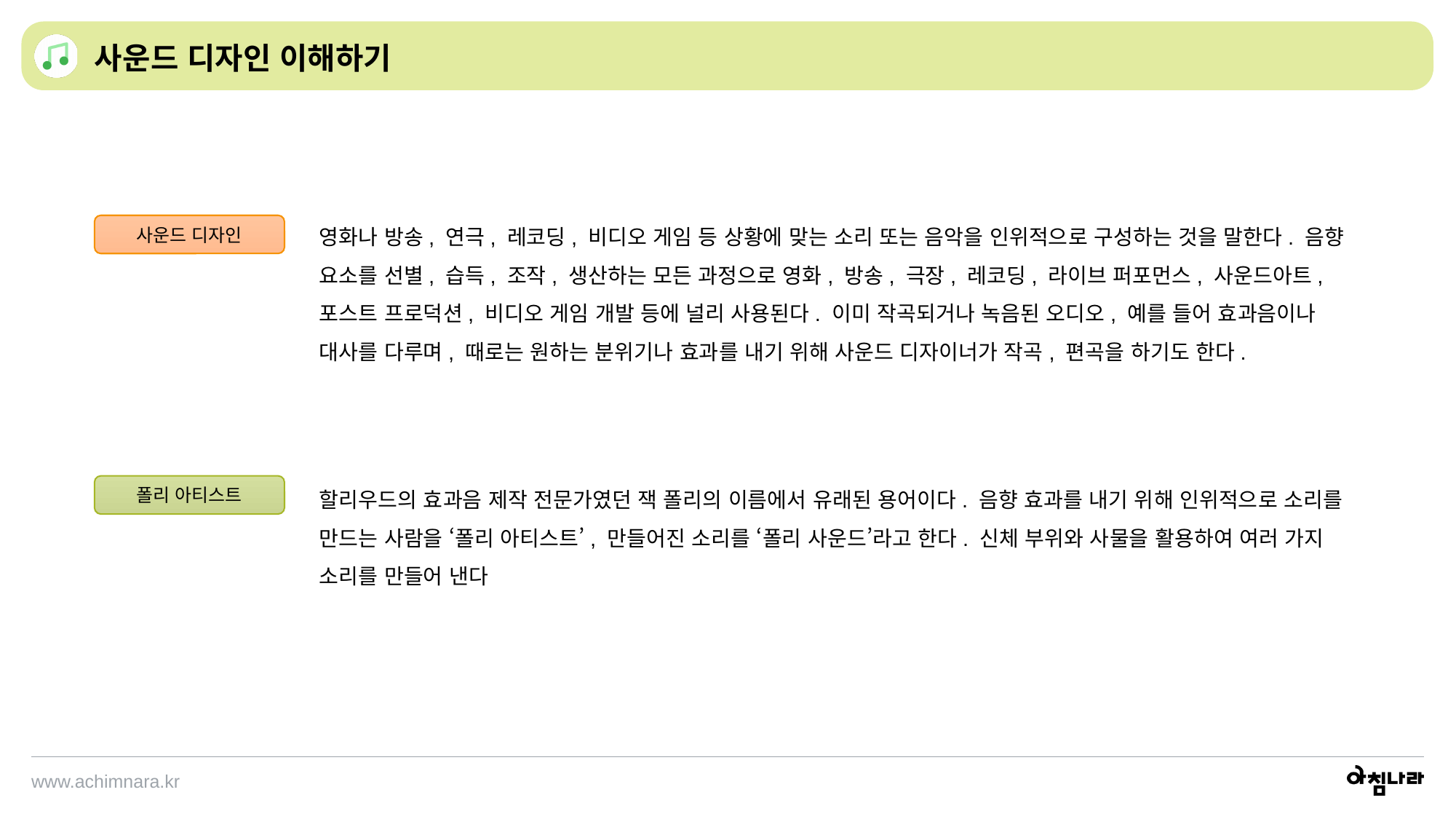

사운드 디자인 이해하기
영화나 방송, 연극, 레코딩, 비디오 게임 등 상황에 맞는 소리 또는 음악을 인위적으로 구성하는 것을 말한다. 음향 요소를 선별, 습득, 조작, 생산하는 모든 과정으로 영화, 방송, 극장, 레코딩, 라이브 퍼포먼스, 사운드아트, 포스트 프로덕션, 비디오 게임 개발 등에 널리 사용된다. 이미 작곡되거나 녹음된 오디오, 예를 들어 효과음이나 대사를 다루며, 때로는 원하는 분위기나 효과를 내기 위해 사운드 디자이너가 작곡, 편곡을 하기도 한다.
사운드 디자인
할리우드의 효과음 제작 전문가였던 잭 폴리의 이름에서 유래된 용어이다. 음향 효과를 내기 위해 인위적으로 소리를 만드는 사람을 ‘폴리 아티스트’, 만들어진 소리를 ‘폴리 사운드’라고 한다. 신체 부위와 사물을 활용하여 여러 가지 소리를 만들어 낸다
폴리 아티스트